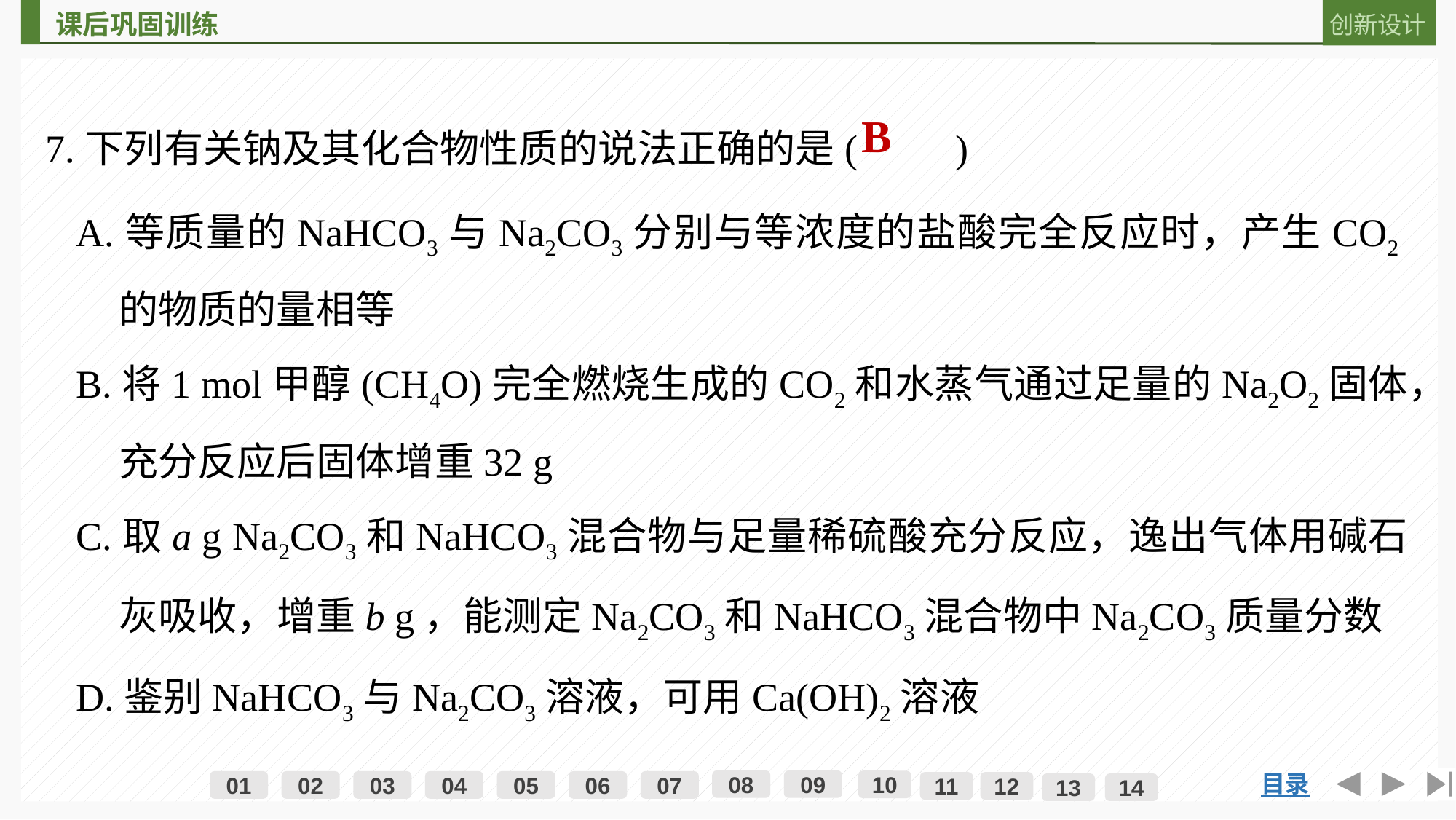

7.下列有关钠及其化合物性质的说法正确的是(　　)
B
A.等质量的NaHCO3与Na2CO3分别与等浓度的盐酸完全反应时，产生CO2的物质的量相等
B.将1 mol甲醇(CH4O)完全燃烧生成的CO2和水蒸气通过足量的Na2O2固体，充分反应后固体增重32 g
C.取a g Na2CO3和NaHCO3混合物与足量稀硫酸充分反应，逸出气体用碱石灰吸收，增重b g，能测定Na2CO3和NaHCO3混合物中Na2CO3质量分数
D.鉴别NaHCO3与Na2CO3溶液，可用Ca(OH)2溶液